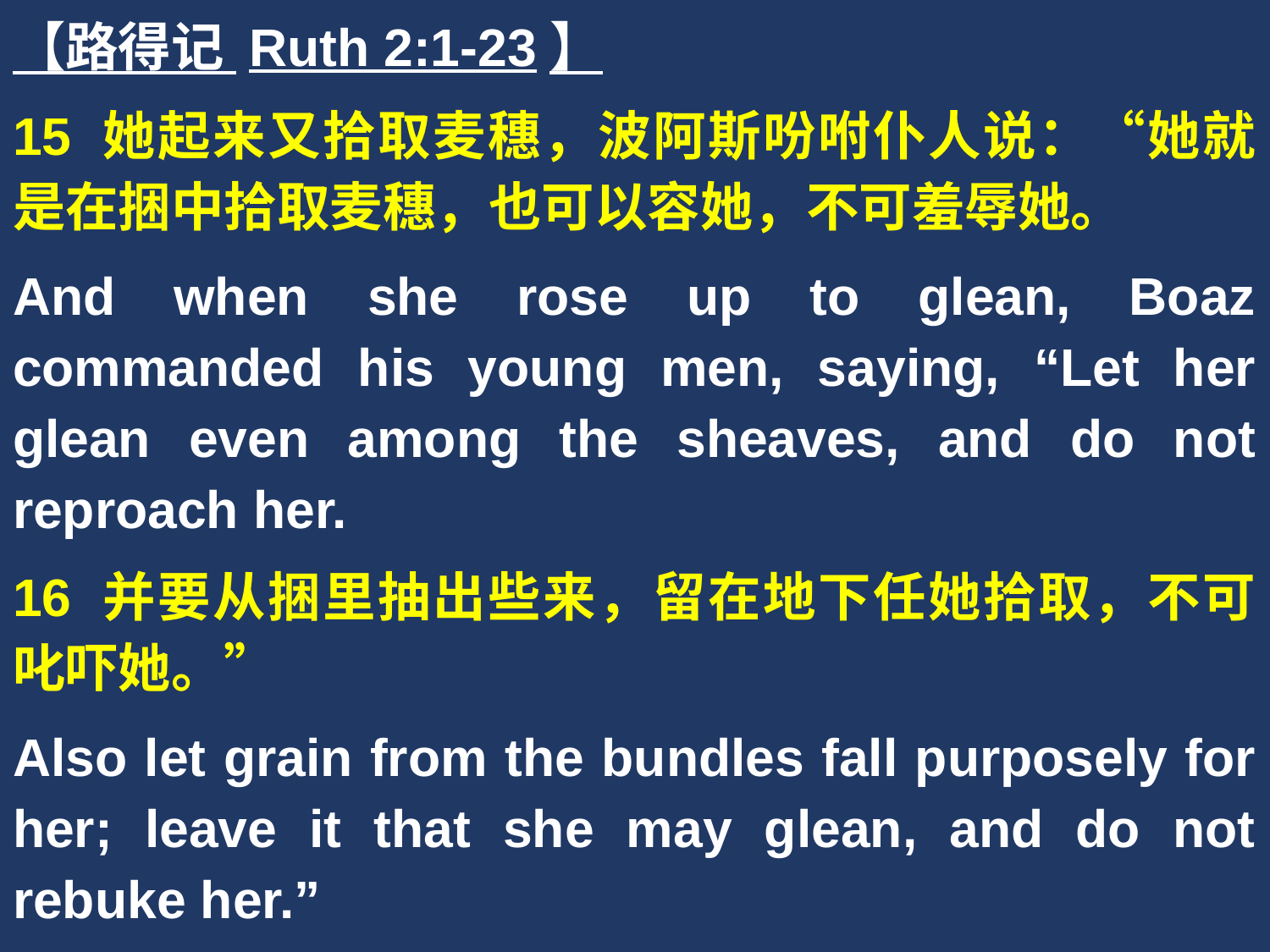

【路得记 Ruth 2:1-23】
15 她起来又拾取麦穗，波阿斯吩咐仆人说：“她就是在捆中拾取麦穗，也可以容她，不可羞辱她。
And when she rose up to glean, Boaz commanded his young men, saying, “Let her glean even among the sheaves, and do not reproach her.
16 并要从捆里抽出些来，留在地下任她拾取，不可叱吓她。”
Also let grain from the bundles fall purposely for her; leave it that she may glean, and do not rebuke her.”